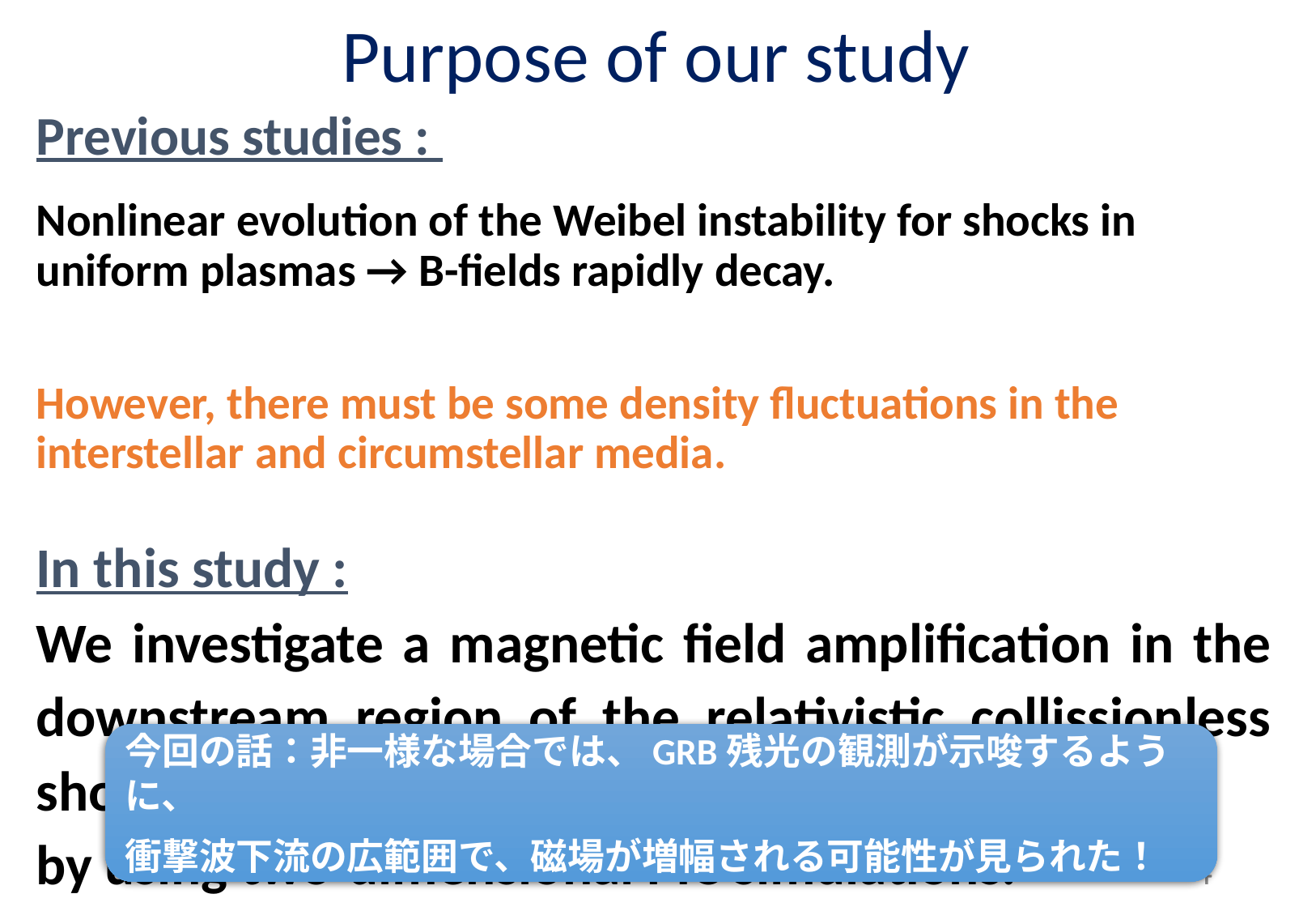

# Purpose of our study
Previous studies :
Nonlinear evolution of the Weibel instability for shocks in uniform plasmas → B-fields rapidly decay.

However, there must be some density fluctuations in the interstellar and circumstellar media.

In this study :
We investigate a magnetic field amplification in the downstream region of the relativistic collissionless shock propagating to the inhomogeneous ISM,
by using two-dimensional PIC simulations.
今回の話：非一様な場合では、GRB残光の観測が示唆するように、
衝撃波下流の広範囲で、磁場が増幅される可能性が見られた！
4